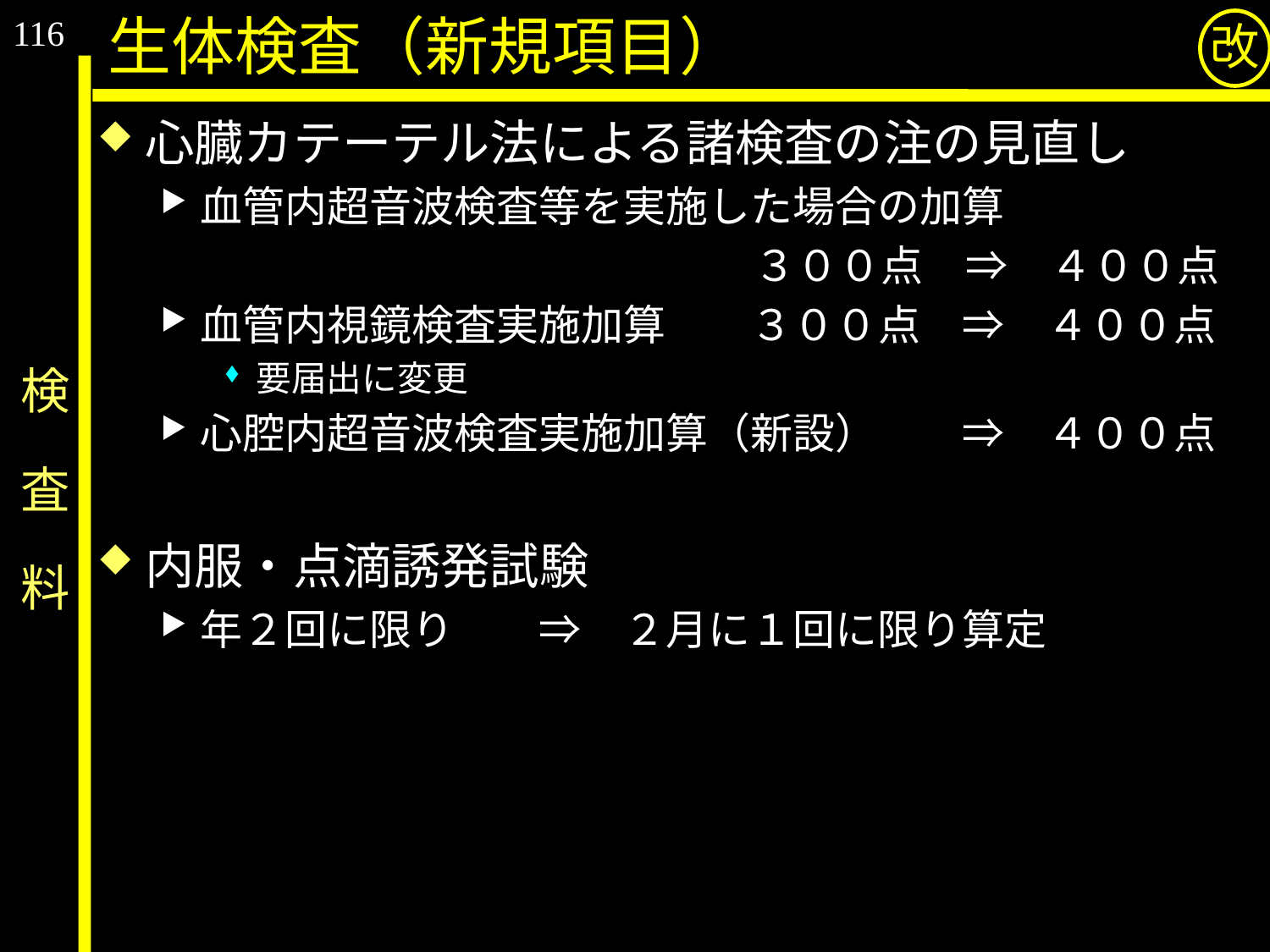

116
生体検査（新規項目）
改

心臓カテーテル法による諸検査の注の見直し
血管内超音波検査等を実施した場合の加算
　　　　　　　　　　　　　　３００点　⇒　４００点
血管内視鏡検査実施加算　　３００点　⇒　４００点
要届出に変更
心腔内超音波検査実施加算（新設）　　⇒　４００点

内服・点滴誘発試験
年２回に限り　　⇒　２月に１回に限り算定

# 検　査　料